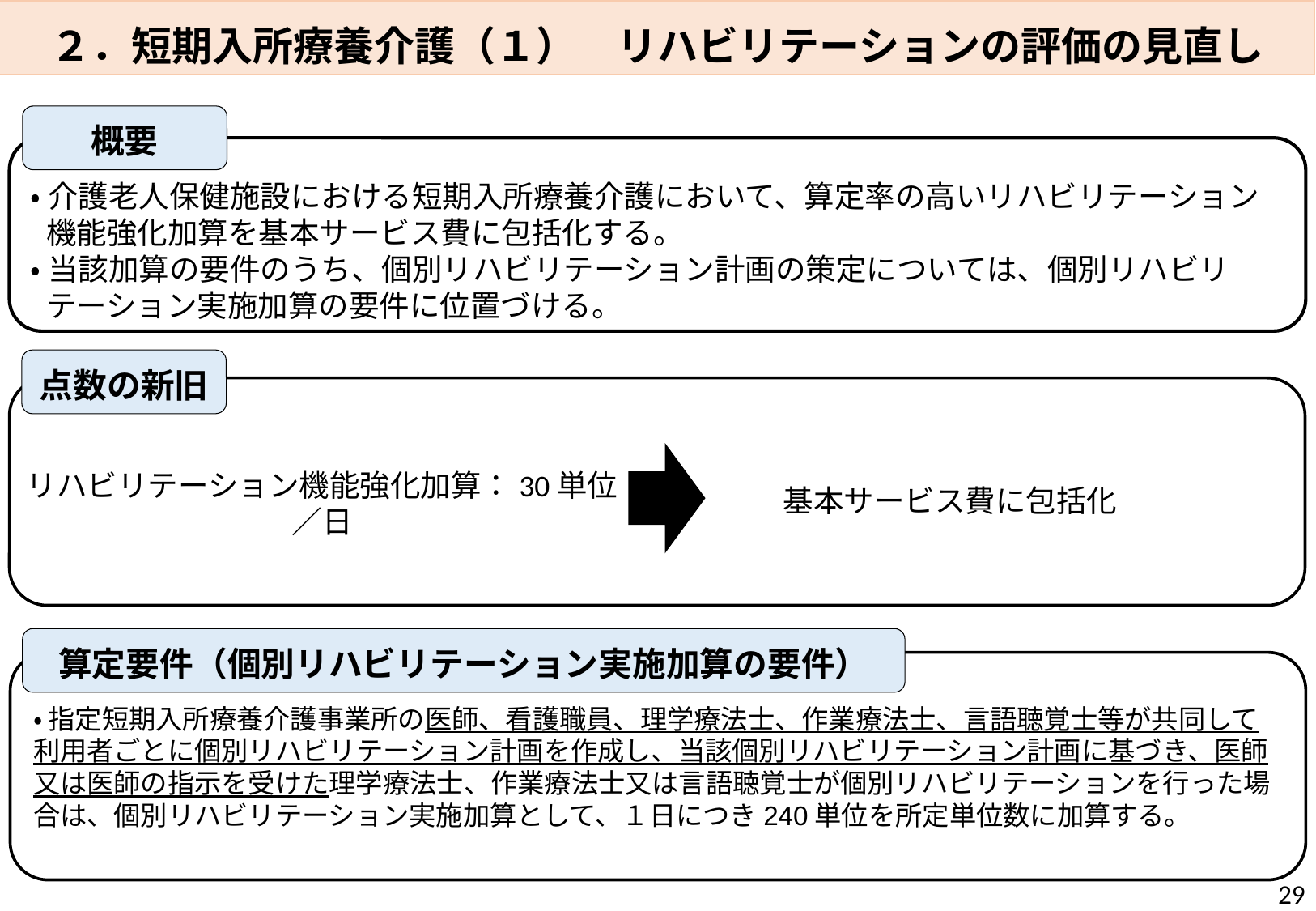

２．短期入所療養介護（１）　リハビリテーションの評価の見直し
概要

・ 介護老人保健施設における短期入所療養介護において、算定率の高いリハビリテーション機能強化加算を基本サービス費に包括化する。
・ 当該加算の要件のうち、個別リハビリテーション計画の策定については、個別リハビリテーション実施加算の要件に位置づける。

・○○～

点数の新旧

　　基本サービス費に包括化
リハビリテーション機能強化加算：30単位／日

算定要件（個別リハビリテーション実施加算の要件）

・ 指定短期入所療養介護事業所の医師、看護職員、理学療法士、作業療法士、言語聴覚士等が共同して利用者ごとに個別リハビリテーション計画を作成し、当該個別リハビリテーション計画に基づき、医師又は医師の指示を受けた理学療法士、作業療法士又は言語聴覚士が個別リハビリテーションを行った場合は、個別リハビリテーション実施加算として、１日につき240単位を所定単位数に加算する。
29